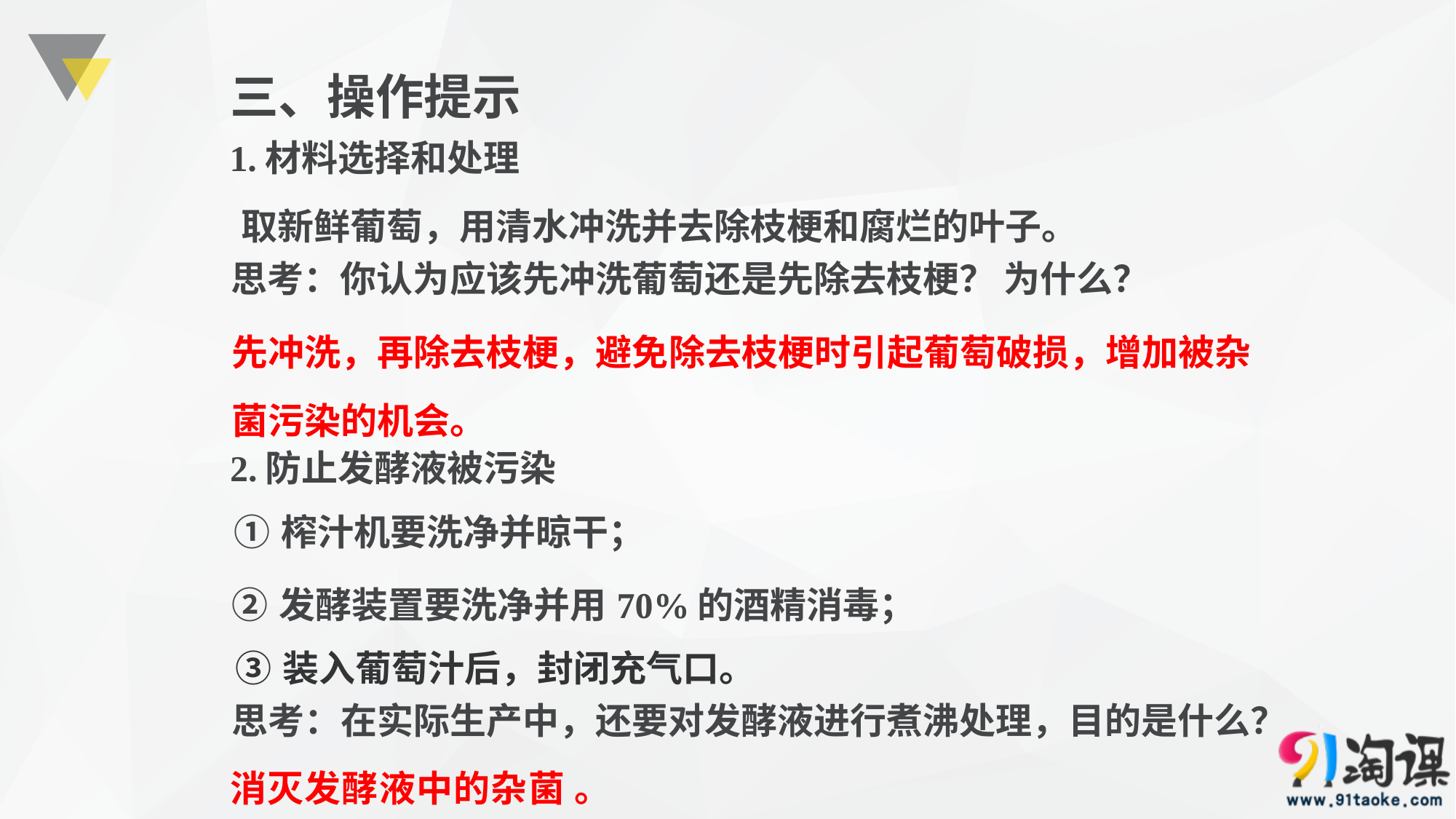

| 三、操作提示 |
| --- |
| 1.材料选择和处理 |
| --- |
| 取新鲜葡萄，用清水冲洗并去除枝梗和腐烂的叶子。 |
| --- |
思考：你认为应该先冲洗葡萄还是先除去枝梗？ 为什么？
| 先冲洗，再除去枝梗，避免除去枝梗时引起葡萄破损，增加被杂菌污染的机会。 |
| --- |
| 2.防止发酵液被污染 |
| --- |
| ①榨汁机要洗净并晾干； |
| --- |
| ②发酵装置要洗净并用70%的酒精消毒； |
| --- |
| ③装入葡萄汁后，封闭充气口。 |
| --- |
| 思考：在实际生产中，还要对发酵液进行煮沸处理，目的是什么？ |
| --- |
| 消灭发酵液中的杂菌 。 |
| --- |